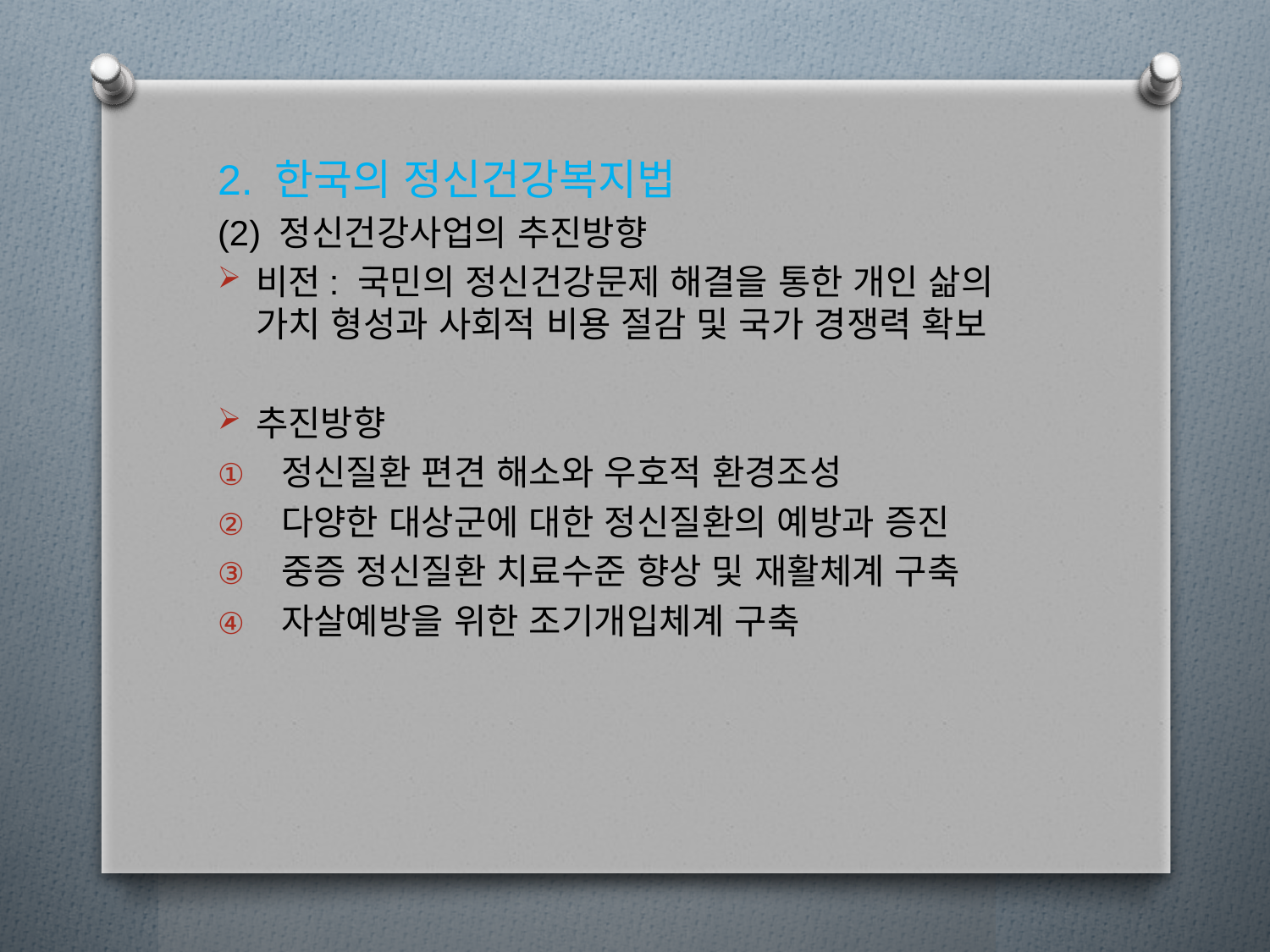

2. 한국의 정신건강복지법
(2) 정신건강사업의 추진방향
비전: 국민의 정신건강문제 해결을 통한 개인 삶의 가치 형성과 사회적 비용 절감 및 국가 경쟁력 확보

추진방향
정신질환 편견 해소와 우호적 환경조성
다양한 대상군에 대한 정신질환의 예방과 증진
중증 정신질환 치료수준 향상 및 재활체계 구축
자살예방을 위한 조기개입체계 구축